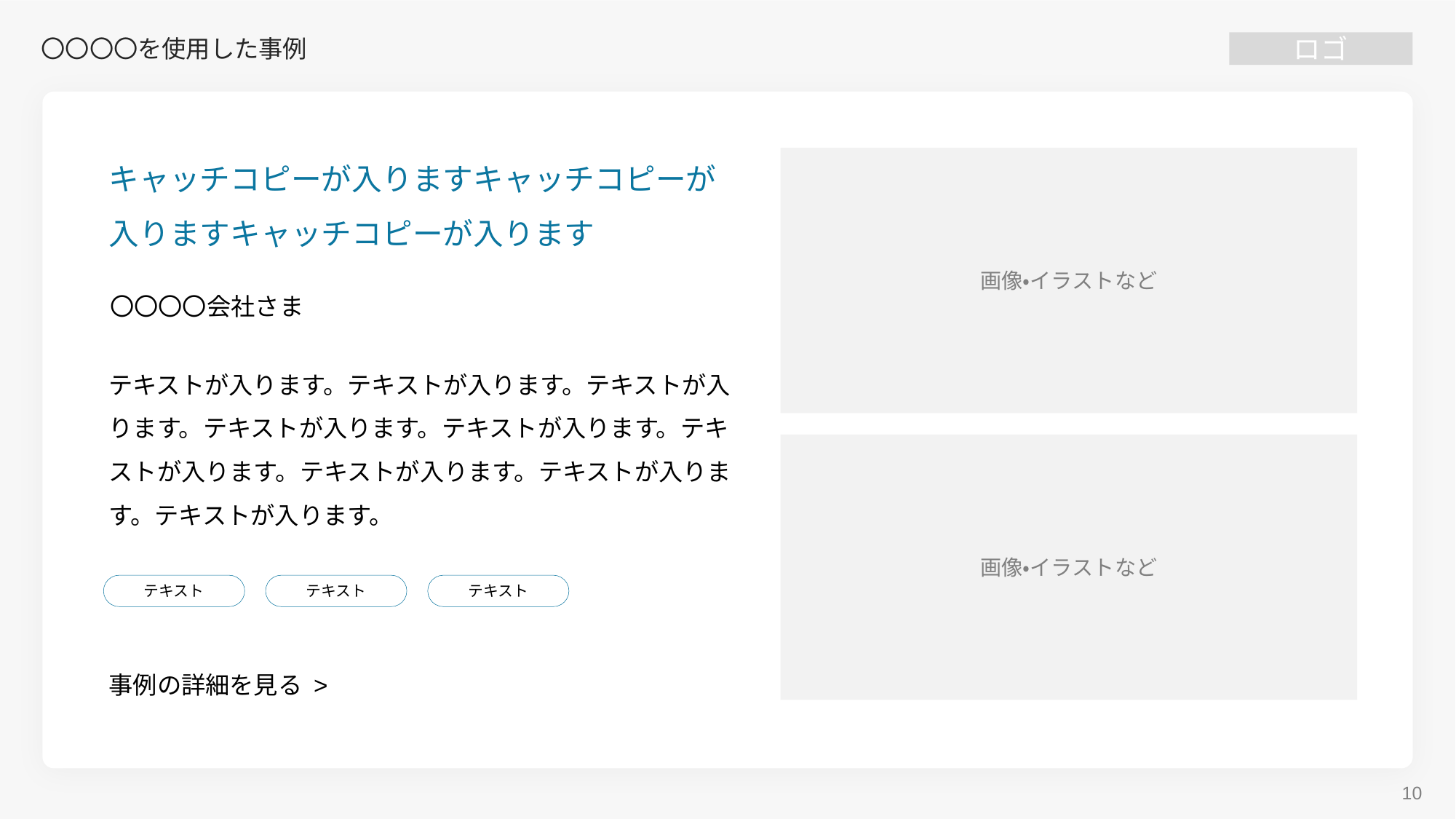

# 〇〇〇〇を使用した事例
キャッチコピーが入りますキャッチコピーが入りますキャッチコピーが入ります
画像・イラストなど
〇〇〇〇会社さま
テキストが入ります。テキストが入ります。テキストが入ります。テキストが入ります。テキストが入ります。テキストが入ります。テキストが入ります。テキストが入ります。テキストが入ります。
画像・イラストなど
テキスト
テキスト
テキスト
事例の詳細を見る >